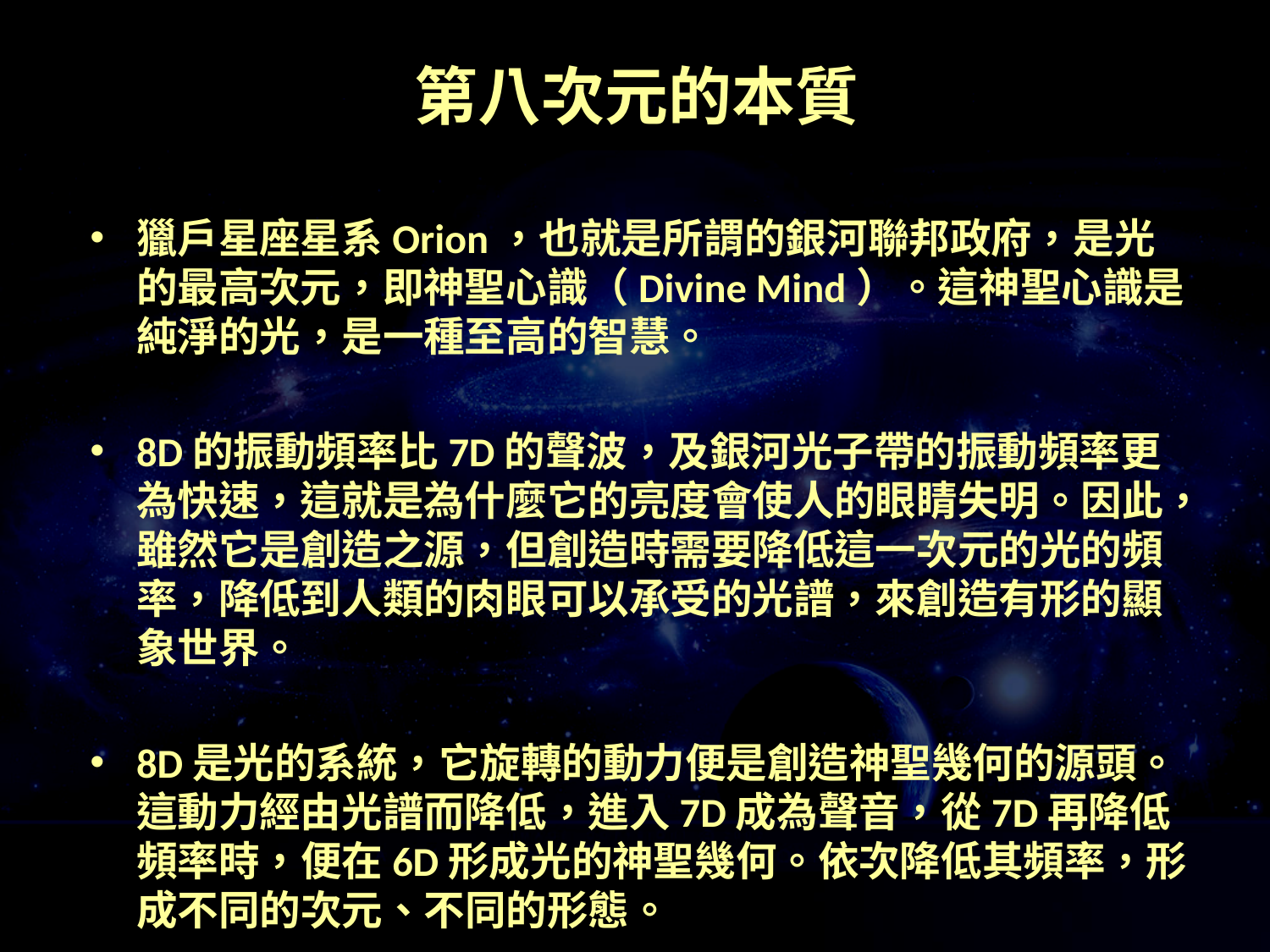

# 第八次元的本質
獵戶星座星系Orion，也就是所謂的銀河聯邦政府，是光的最高次元，即神聖心識（Divine Mind）。這神聖心識是純淨的光，是一種至高的智慧。

8D的振動頻率比7D的聲波，及銀河光子帶的振動頻率更為快速，這就是為什麼它的亮度會使人的眼睛失明。因此，雖然它是創造之源，但創造時需要降低這一次元的光的頻率，降低到人類的肉眼可以承受的光譜，來創造有形的顯象世界。

8D是光的系統，它旋轉的動力便是創造神聖幾何的源頭。這動力經由光譜而降低，進入7D成為聲音，從7D再降低頻率時，便在6D形成光的神聖幾何。依次降低其頻率，形成不同的次元、不同的形態。